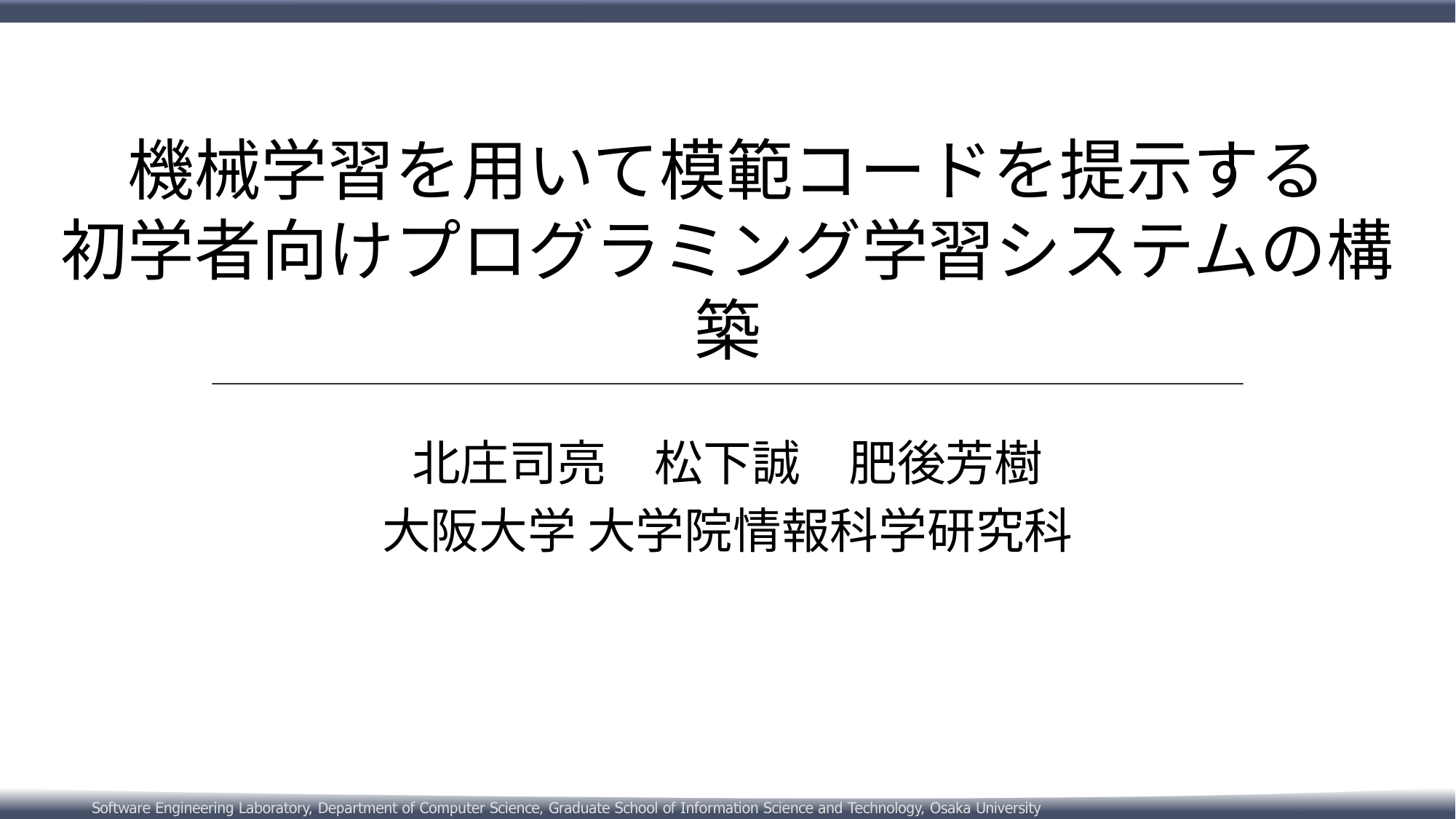

# 機械学習を用いて模範コードを提示する 初学者向けプログラミング学習システムの構築
北庄司亮　松下誠　肥後芳樹
大阪大学 大学院情報科学研究科